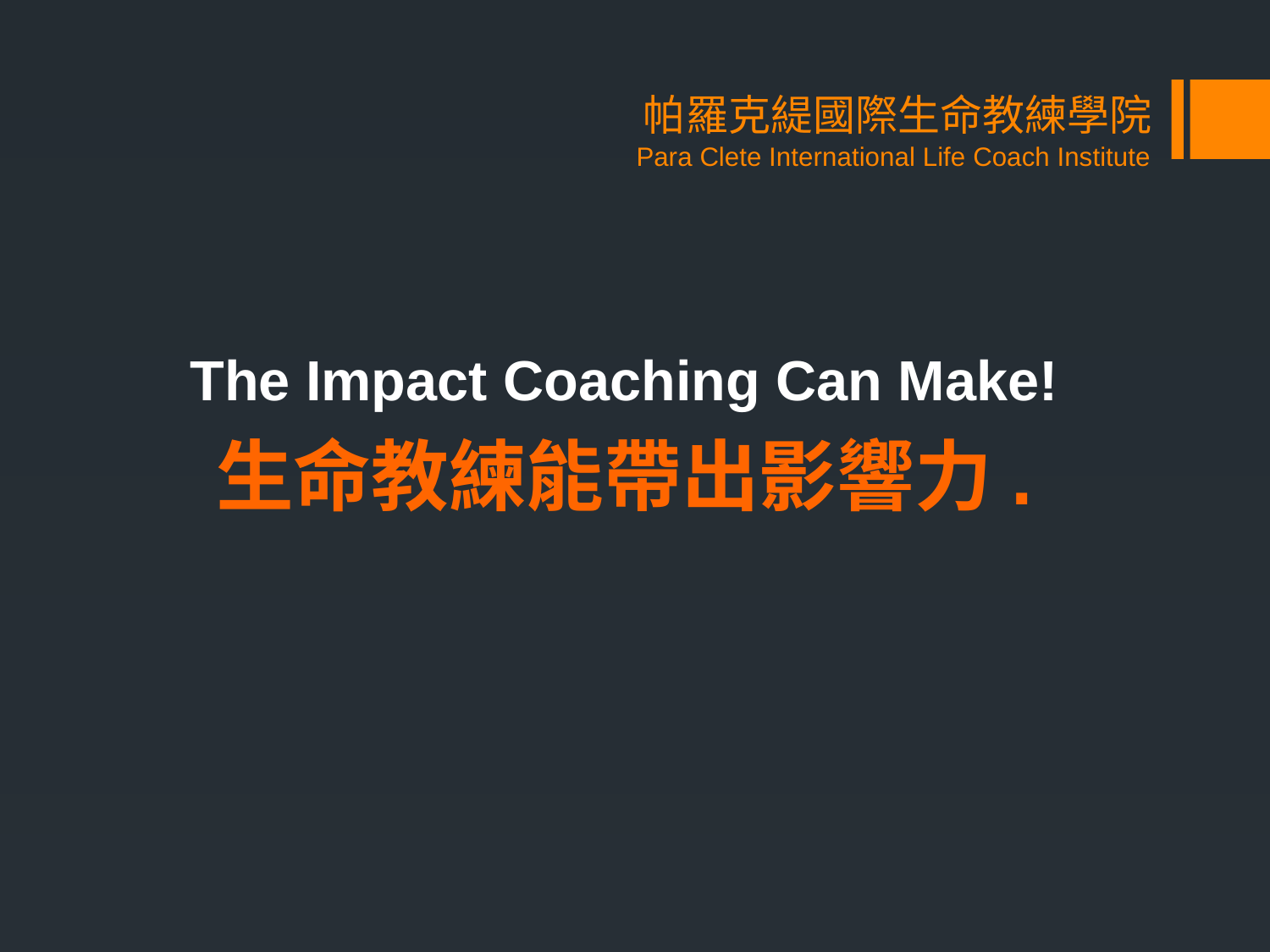

帕羅克緹國際生命教練學院
Para Clete International Life Coach Institute

The Impact Coaching Can Make!
生命教練能帶出影響力.